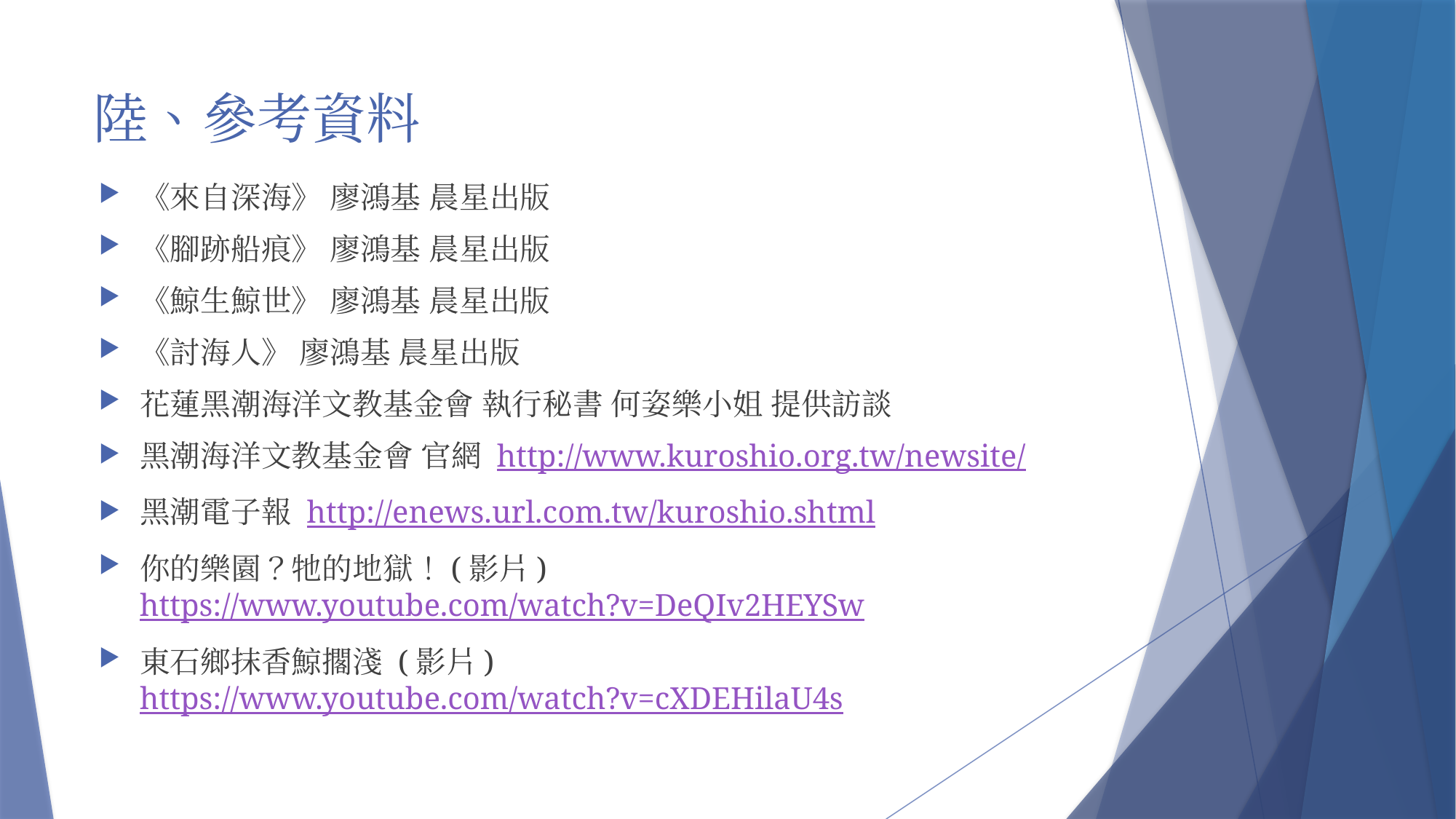

# 陸、參考資料
《來自深海》 廖鴻基 晨星出版
《腳跡船痕》 廖鴻基 晨星出版
《鯨生鯨世》 廖鴻基 晨星出版
《討海人》 廖鴻基 晨星出版
花蓮黑潮海洋文教基金會 執行秘書 何姿樂小姐 提供訪談
黑潮海洋文教基金會 官網 http://www.kuroshio.org.tw/newsite/
黑潮電子報 http://enews.url.com.tw/kuroshio.shtml
你的樂園？牠的地獄！(影片)   https://www.youtube.com/watch?v=DeQIv2HEYSw
東石鄉抹香鯨擱淺 (影片) https://www.youtube.com/watch?v=cXDEHilaU4s